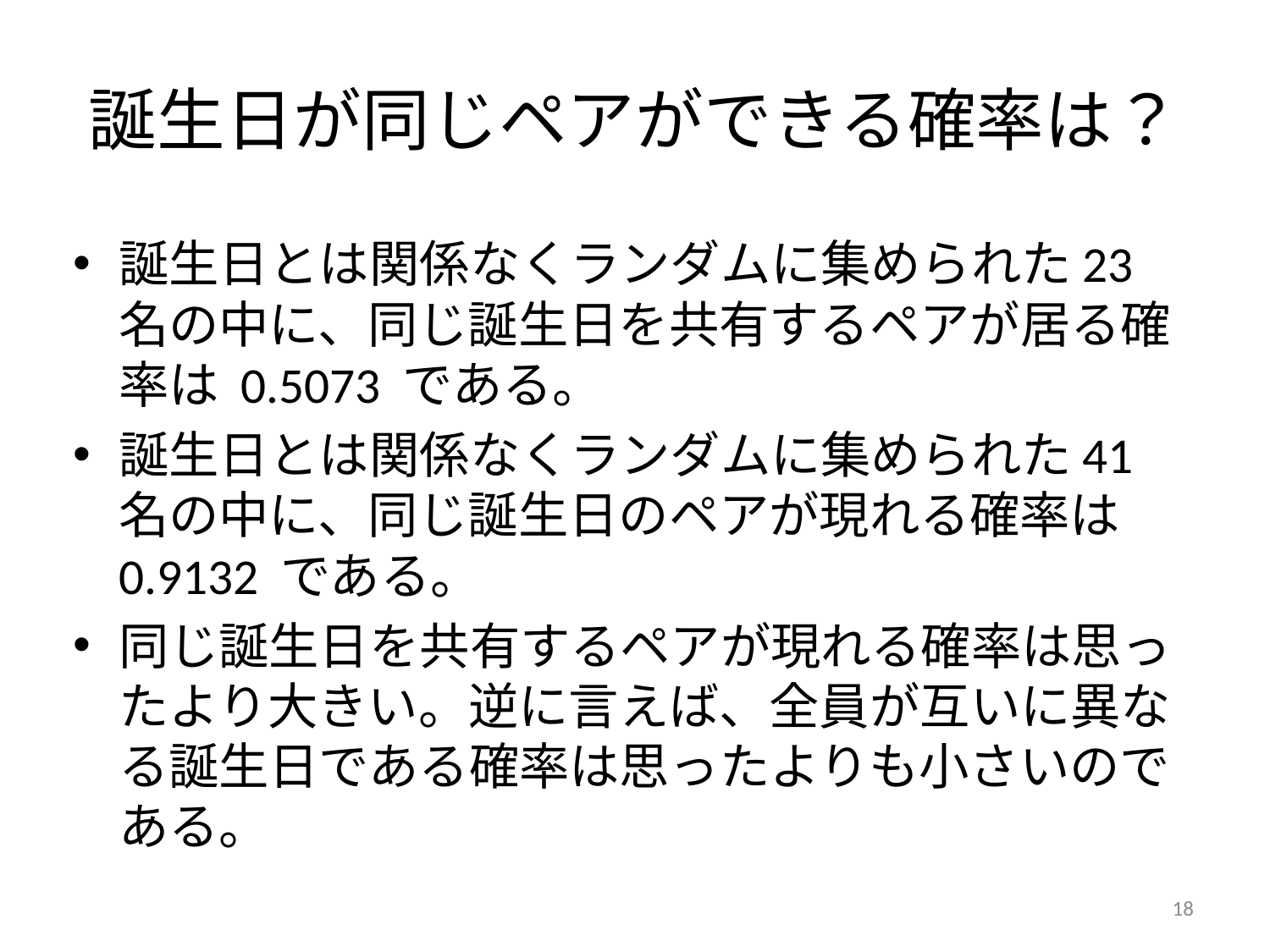

# 誕生日が同じペアができる確率は？
誕生日とは関係なくランダムに集められた23名の中に、同じ誕生日を共有するペアが居る確率は 0.5073 である。
誕生日とは関係なくランダムに集められた41名の中に、同じ誕生日のペアが現れる確率は 0.9132 である。
同じ誕生日を共有するペアが現れる確率は思ったより大きい。逆に言えば、全員が互いに異なる誕生日である確率は思ったよりも小さいのである。

18